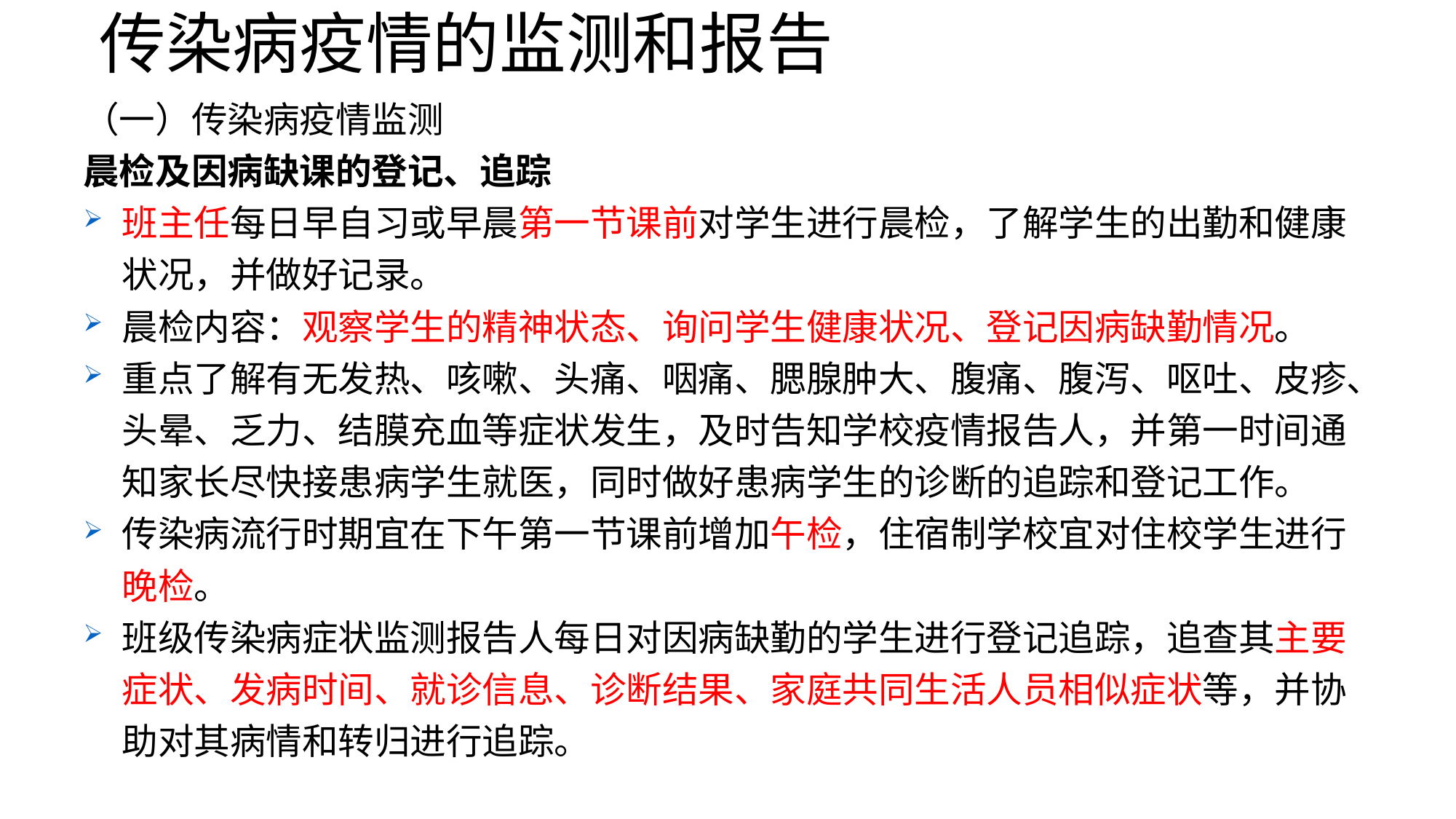

# 传染病疫情的监测和报告
（一）传染病疫情监测
晨检及因病缺课的登记、追踪
班主任每日早自习或早晨第一节课前对学生进行晨检，了解学生的出勤和健康状况，并做好记录。
晨检内容：观察学生的精神状态、询问学生健康状况、登记因病缺勤情况。
重点了解有无发热、咳嗽、头痛、咽痛、腮腺肿大、腹痛、腹泻、呕吐、皮疹、头晕、乏力、结膜充血等症状发生，及时告知学校疫情报告人，并第一时间通知家长尽快接患病学生就医，同时做好患病学生的诊断的追踪和登记工作。
传染病流行时期宜在下午第一节课前增加午检，住宿制学校宜对住校学生进行晚检。
班级传染病症状监测报告人每日对因病缺勤的学生进行登记追踪，追查其主要症状、发病时间、就诊信息、诊断结果、家庭共同生活人员相似症状等，并协助对其病情和转归进行追踪。